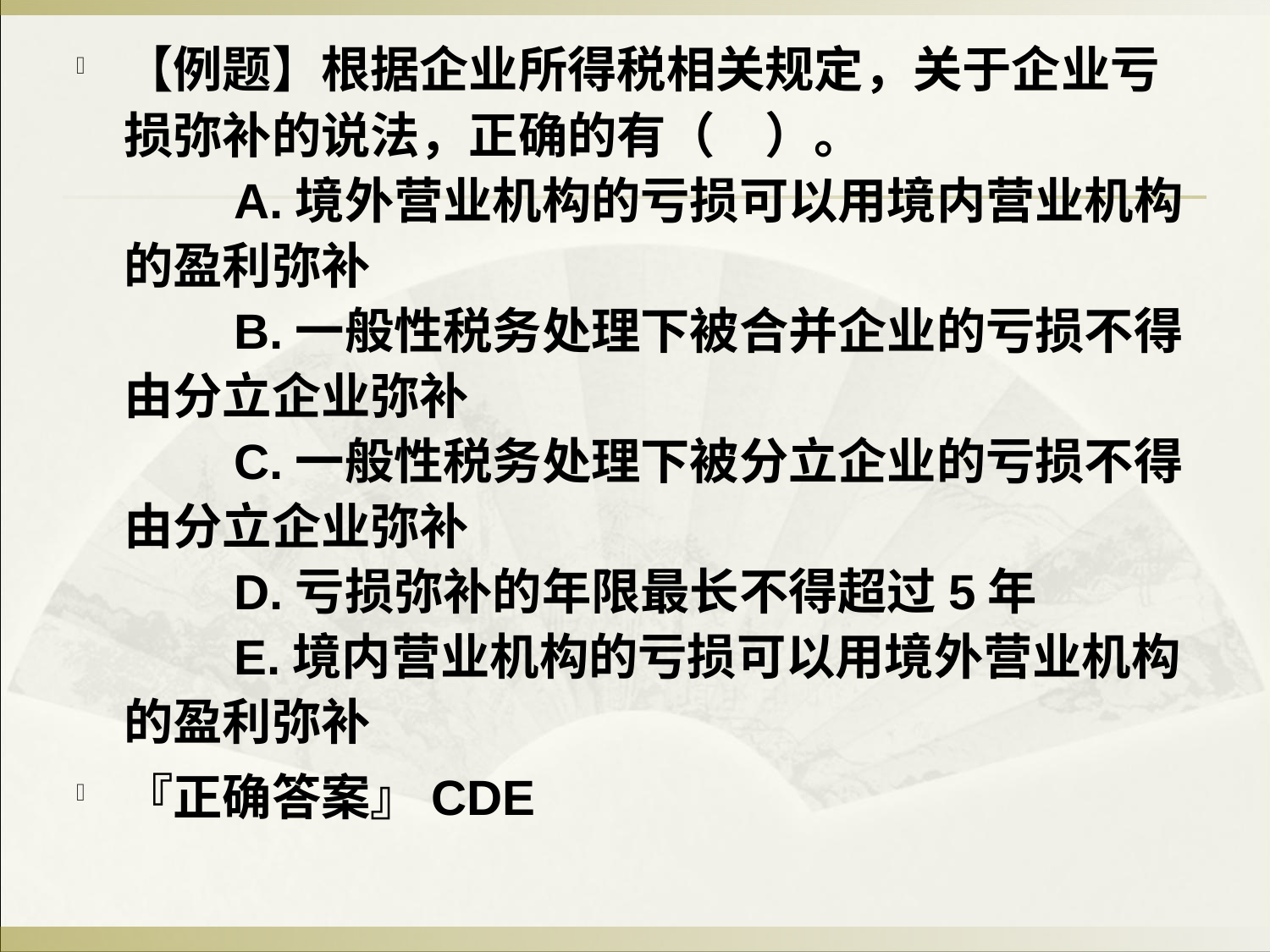

【例题】根据企业所得税相关规定，关于企业亏损弥补的说法，正确的有（　）。
　　A.境外营业机构的亏损可以用境内营业机构的盈利弥补
　　B.一般性税务处理下被合并企业的亏损不得由分立企业弥补
　　C.一般性税务处理下被分立企业的亏损不得由分立企业弥补
　　D.亏损弥补的年限最长不得超过5年
　　E.境内营业机构的亏损可以用境外营业机构的盈利弥补
『正确答案』CDE